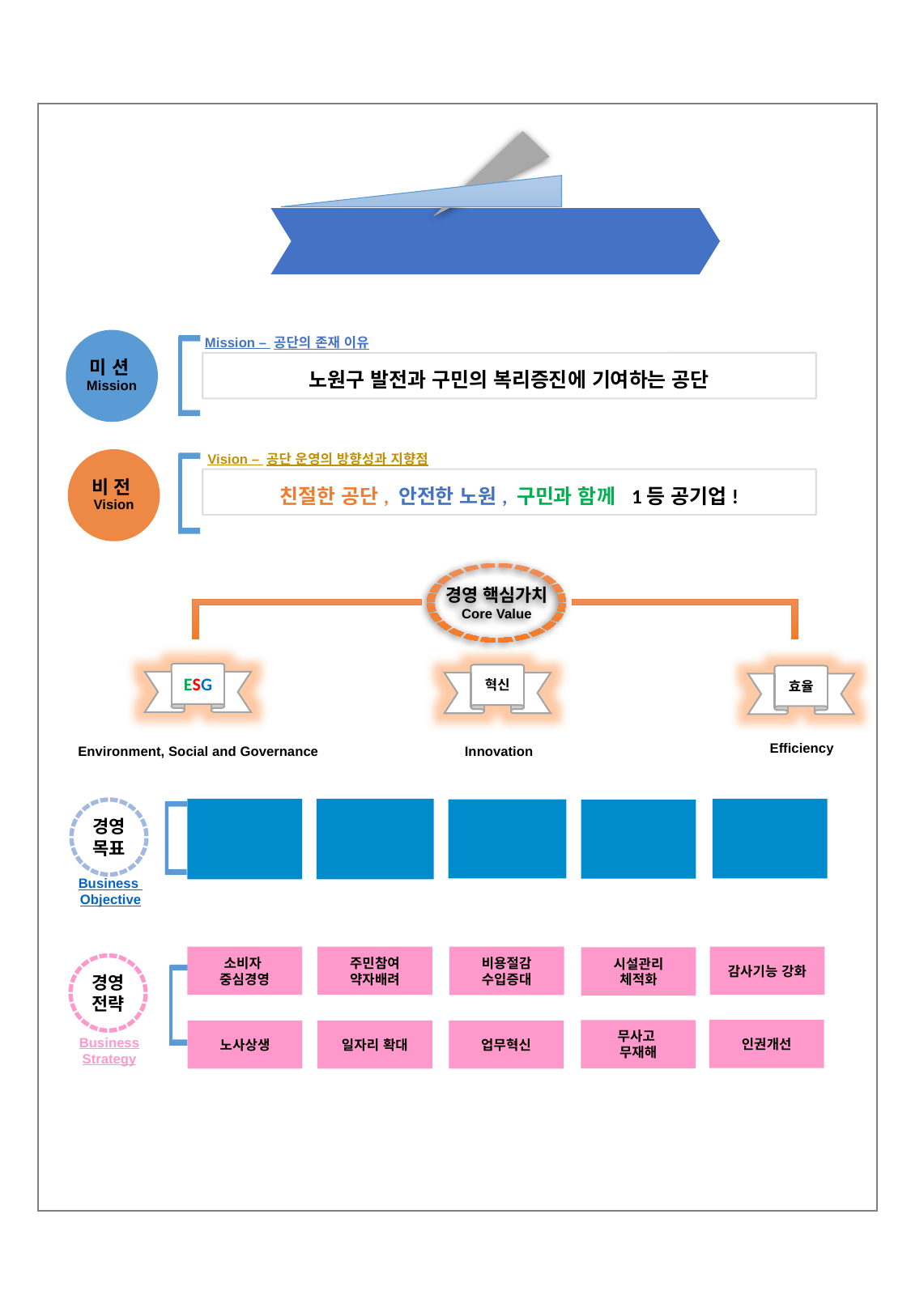

경 영 전 략 체 계 도
Mission – 공단의 존재 이유
미 션Mission

노원구 발전과 구민의 복리증진에 기여하는 공단
Vision – 공단 운영의 방향성과 지향점
비 전Vision

친절한 공단, 안전한 노원, 구민과 함께  1등 공기업!
경영 핵심가치
Core Value

ESG
혁신
효율
친절
Efficiency
Environment, Social and Governance

Innovation

경영
목표
최우수 안전
공기업
•중대사고 ZERO
•고객만족 100%
경영수지
105% 달성
2030년까지
50% 감축
•에너지 사용량
•온실가스
윤리·인권 경영 선도
•부정부패 ZERO
•부패방지 최우수
 공기업
혁신성과 제고

Business Objective
소비자
중심경영
주민참여
약자배려
감사기능 강화
비용절감
수입증대
시설관리
체적화
경영
전략

인권개선
무사고
무재해
노사상생
일자리 확대
업무혁신
Business Strategy